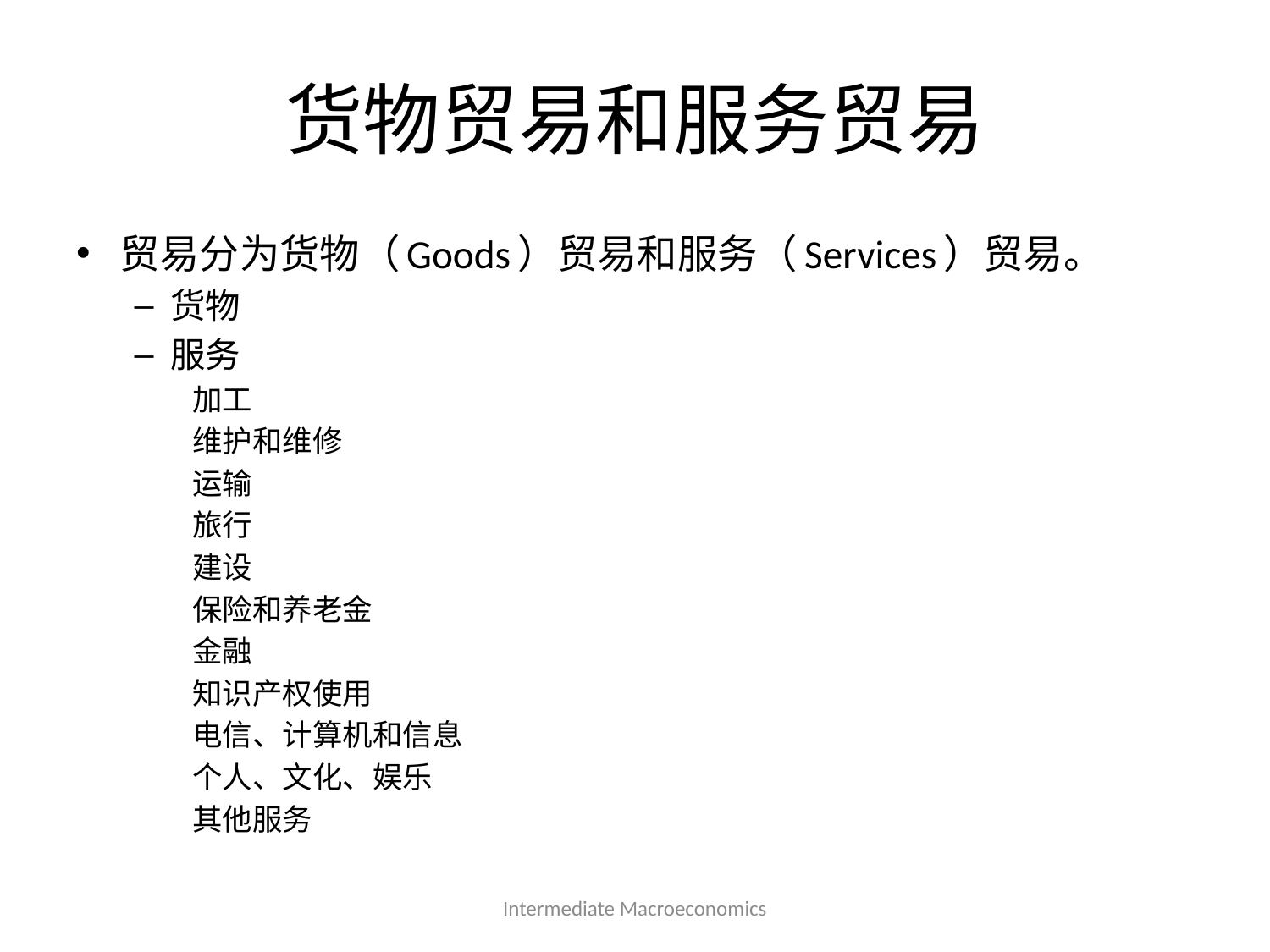

# 货物贸易和服务贸易
贸易分为货物（Goods）贸易和服务（Services）贸易。
货物
服务
加工
维护和维修
运输
旅行
建设
保险和养老金
金融
知识产权使用
电信、计算机和信息
个人、文化、娱乐
其他服务

Intermediate Macroeconomics